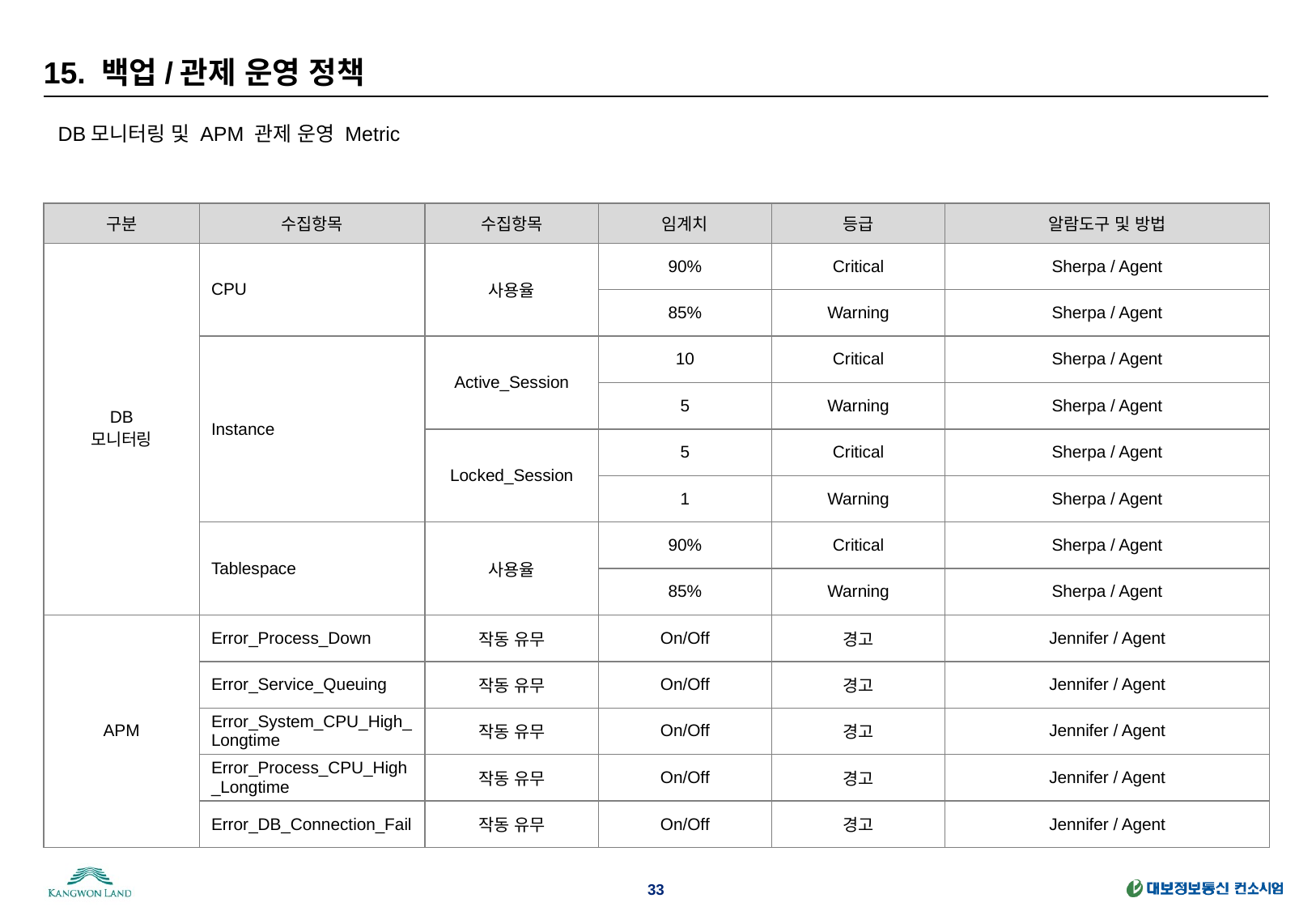

# 15. 백업/관제 운영 정책
DB모니터링 및 APM 관제 운영 Metric
| 구분 | 수집항목 | 수집항목 | 임계치 | 등급 | 알람도구 및 방법 |
| --- | --- | --- | --- | --- | --- |
| DB 모니터링 | CPU | 사용율 | 90% | Critical | Sherpa / Agent |
|  |  |  | 85% | Warning | Sherpa / Agent |
|  | Instance | Active\_Session | 10 | Critical | Sherpa / Agent |
|  |  |  | 5 | Warning | Sherpa / Agent |
|  |  | Locked\_Session | 5 | Critical | Sherpa / Agent |
|  |  |  | 1 | Warning | Sherpa / Agent |
|  | Tablespace | 사용율 | 90% | Critical | Sherpa / Agent |
|  |  |  | 85% | Warning | Sherpa / Agent |
| APM | Error\_Process\_Down | 작동 유무 | On/Off | 경고 | Jennifer / Agent |
|  | Error\_Service\_Queuing | 작동 유무 | On/Off | 경고 | Jennifer / Agent |
|  | Error\_System\_CPU\_High\_Longtime | 작동 유무 | On/Off | 경고 | Jennifer / Agent |
|  | Error\_Process\_CPU\_High\_Longtime | 작동 유무 | On/Off | 경고 | Jennifer / Agent |
|  | Error\_DB\_Connection\_Fail | 작동 유무 | On/Off | 경고 | Jennifer / Agent |
33